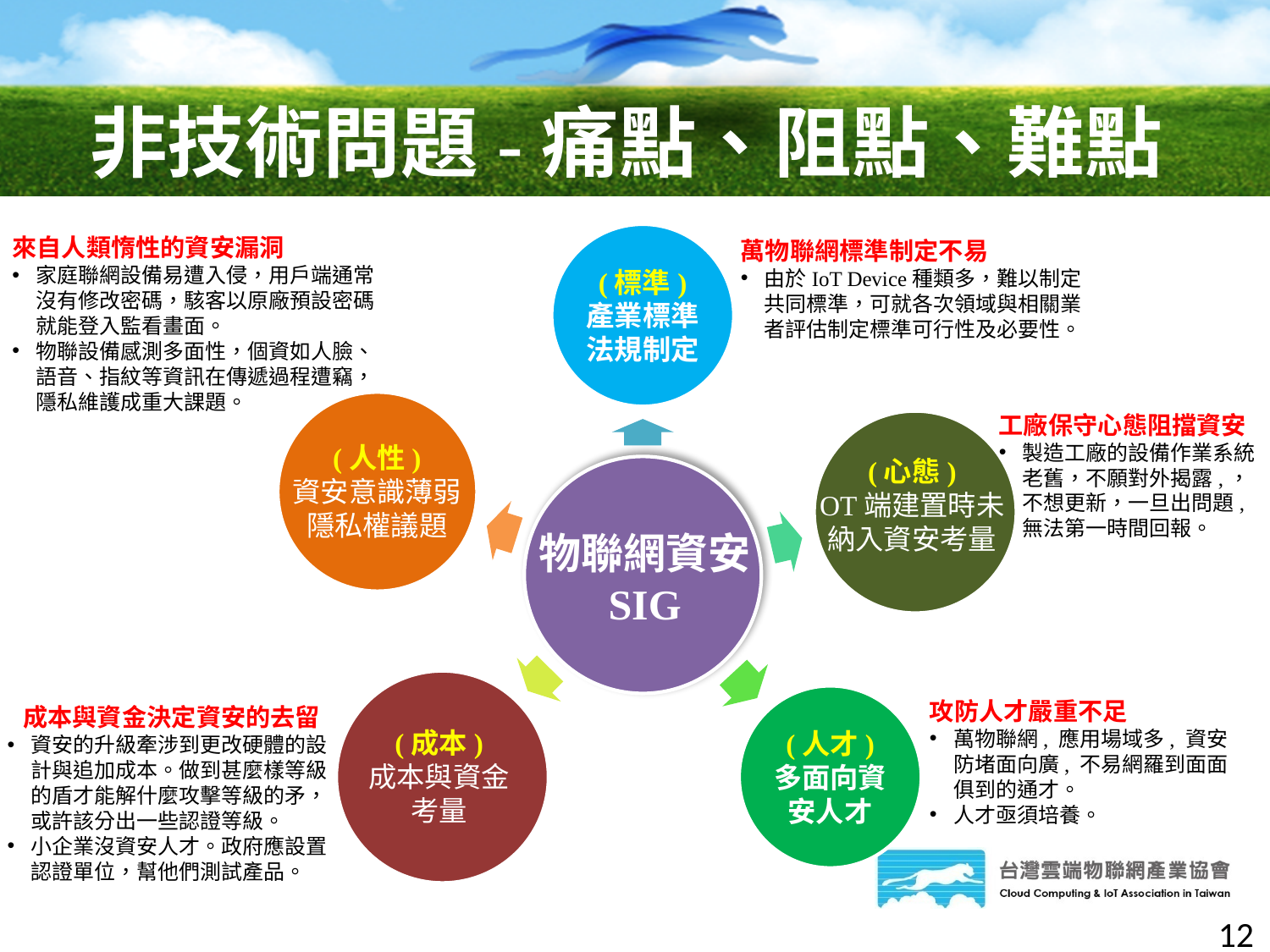

# 非技術問題-痛點、阻點、難點
來自人類惰性的資安漏洞
家庭聯網設備易遭入侵，用戶端通常沒有修改密碼，駭客以原廠預設密碼就能登入監看畫面。
物聯設備感測多面性，個資如人臉、語音、指紋等資訊在傳遞過程遭竊，隱私維護成重大課題。

萬物聯網標準制定不易
由於IoT Device種類多，難以制定共同標準，可就各次領域與相關業者評估制定標準可行性及必要性。

(標準)
產業標準法規制定

(人才)
多面向資安人才

工廠保守心態阻擋資安
製造工廠的設備作業系統老舊，不願對外揭露,，不想更新，一旦出問題,無法第一時間回報。
(人性)
資安意識薄弱
隱私權議題
(心態)
OT端建置時未
納入資安考量
物聯網資安
SIG
攻防人才嚴重不足
萬物聯網, 應用場域多, 資安防堵面向廣, 不易網羅到面面俱到的通才。
人才亟須培養。
成本與資金決定資安的去留
資安的升級牽涉到更改硬體的設計與追加成本。做到甚麼樣等級的盾才能解什麼攻擊等級的矛，或許該分出一些認證等級。
小企業沒資安人才。政府應設置認證單位，幫他們測試產品。

(成本)
成本與資金
考量